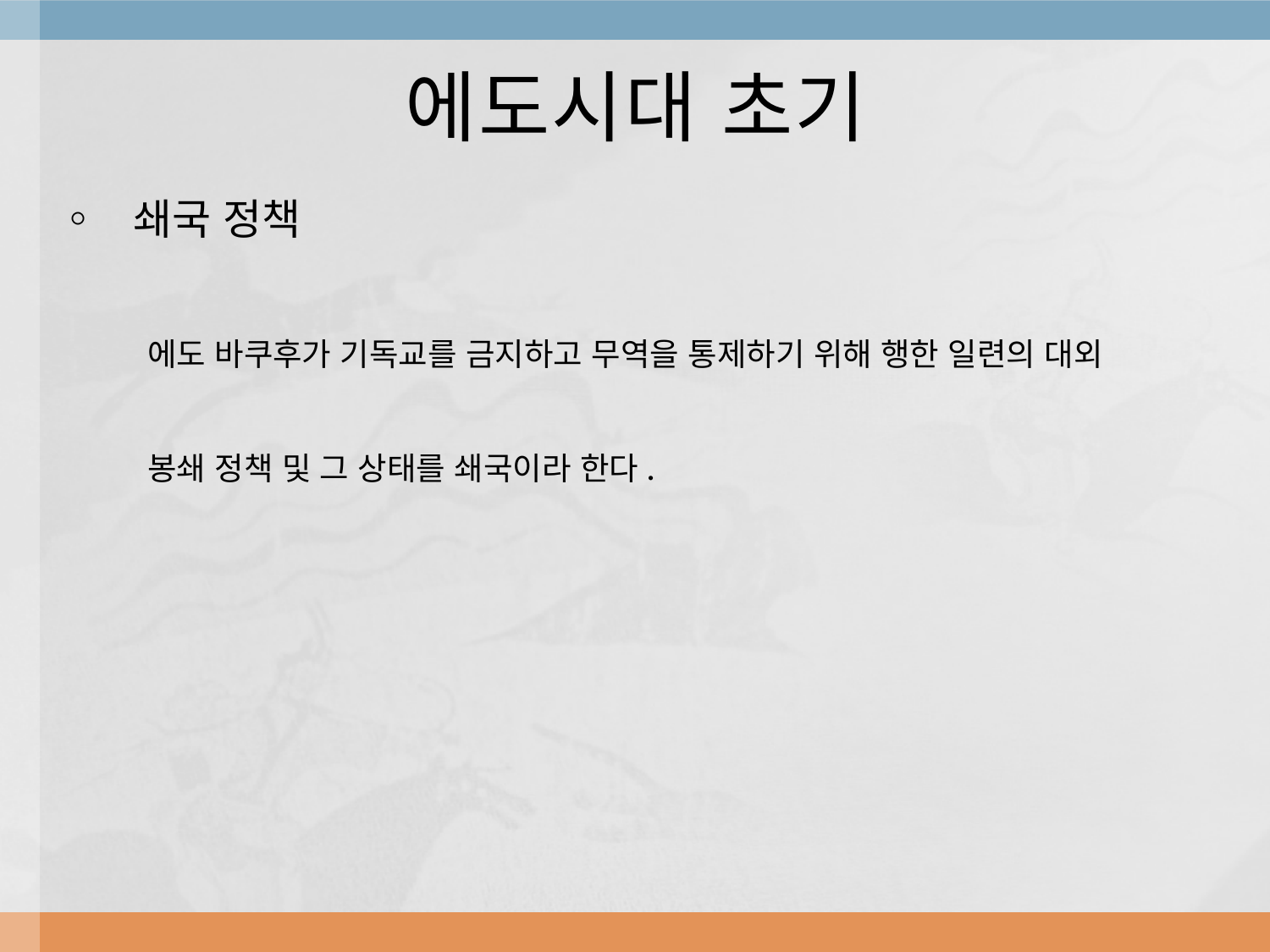

# 에도시대 초기
◦  쇄국 정책
에도 바쿠후가 기독교를 금지하고 무역을 통제하기 위해 행한 일련의 대외

봉쇄 정책 및 그 상태를 쇄국이라 한다.